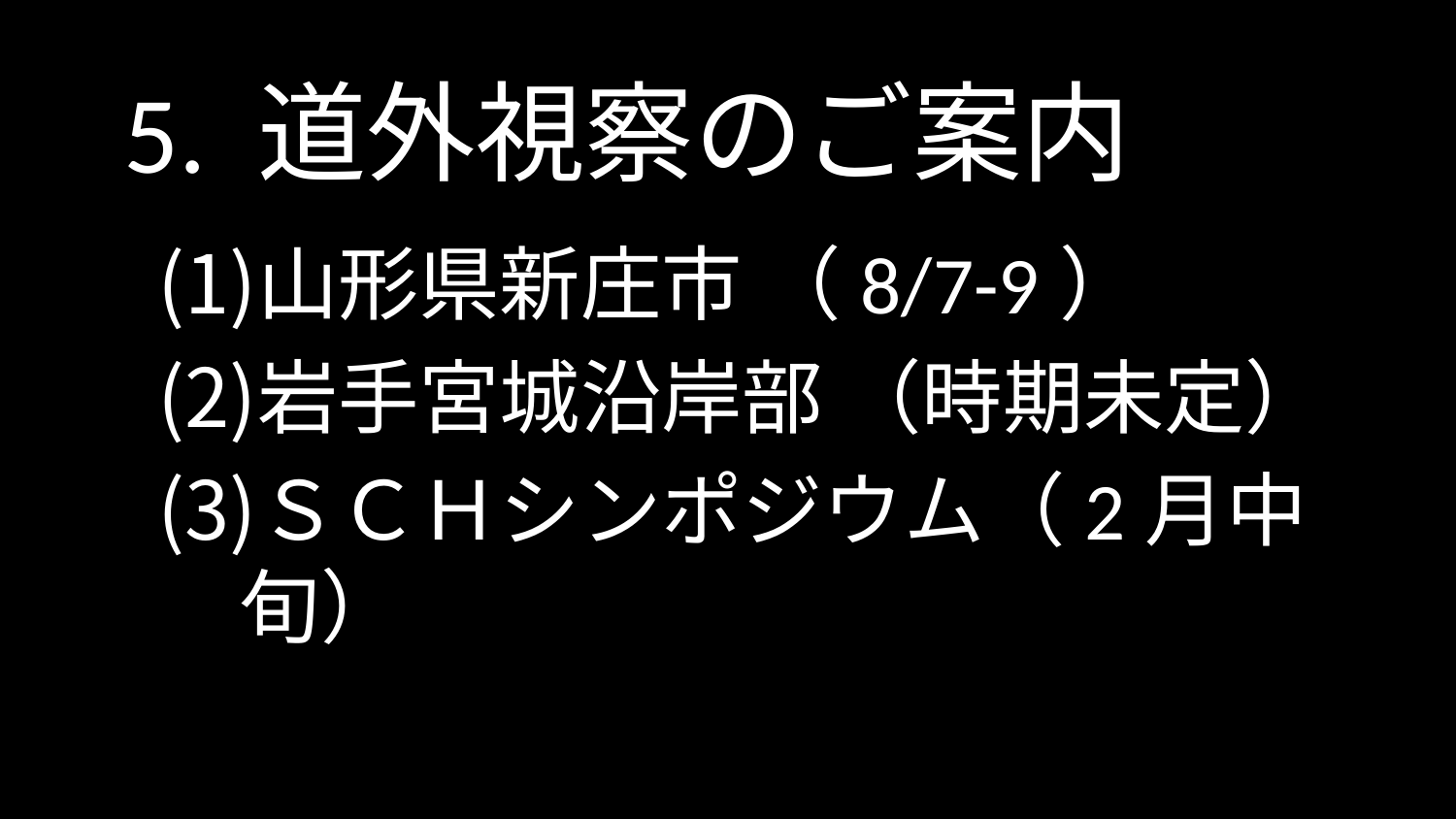

# 5. 道外視察のご案内

山形県新庄市 （8/7-9）
岩手宮城沿岸部 （時期未定）
ＳＣＨシンポジウム（2月中旬）